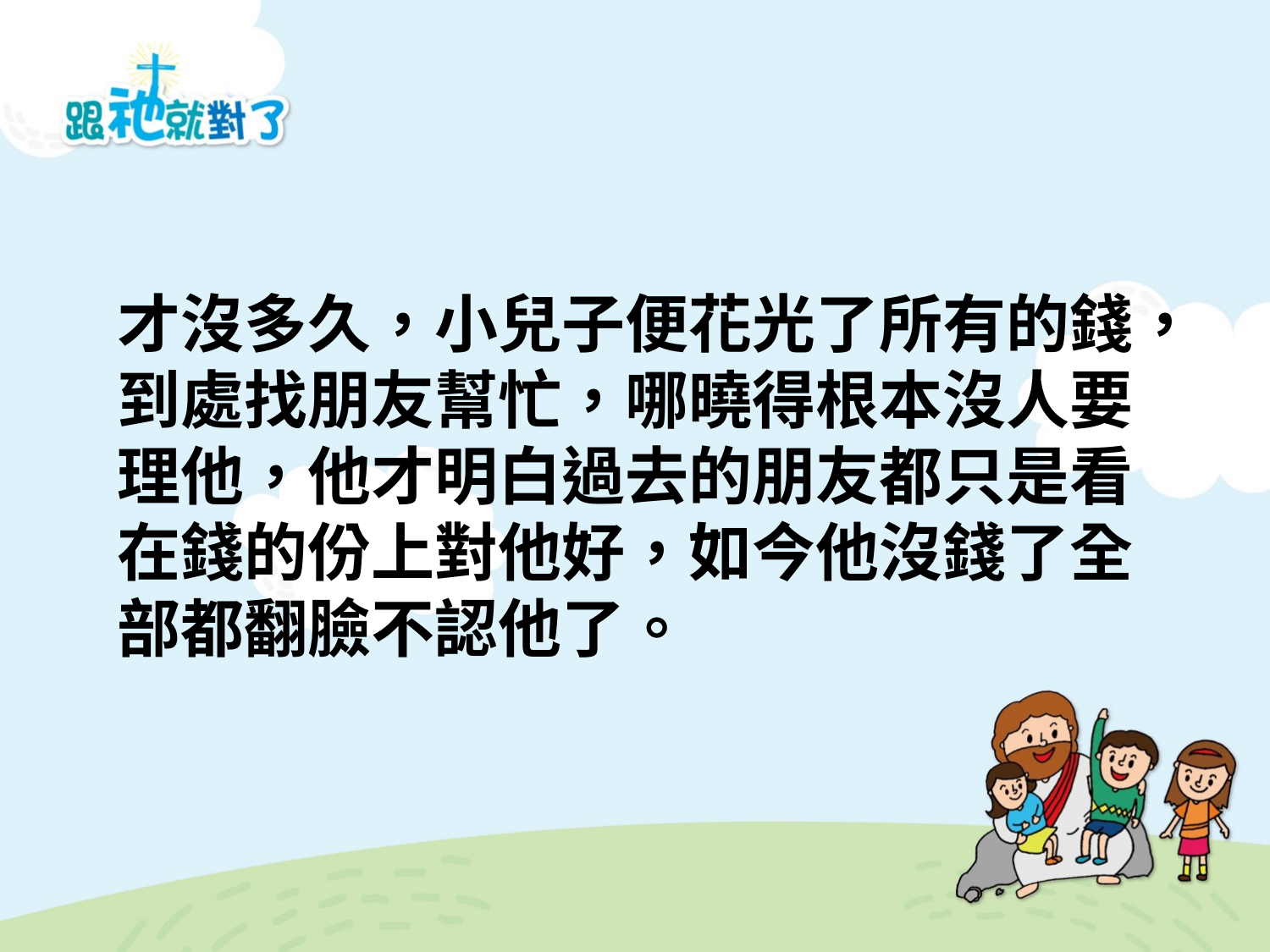

才沒多久，小兒子便花光了所有的錢，到處找朋友幫忙，哪曉得根本沒人要理他，他才明白過去的朋友都只是看在錢的份上對他好，如今他沒錢了全部都翻臉不認他了。